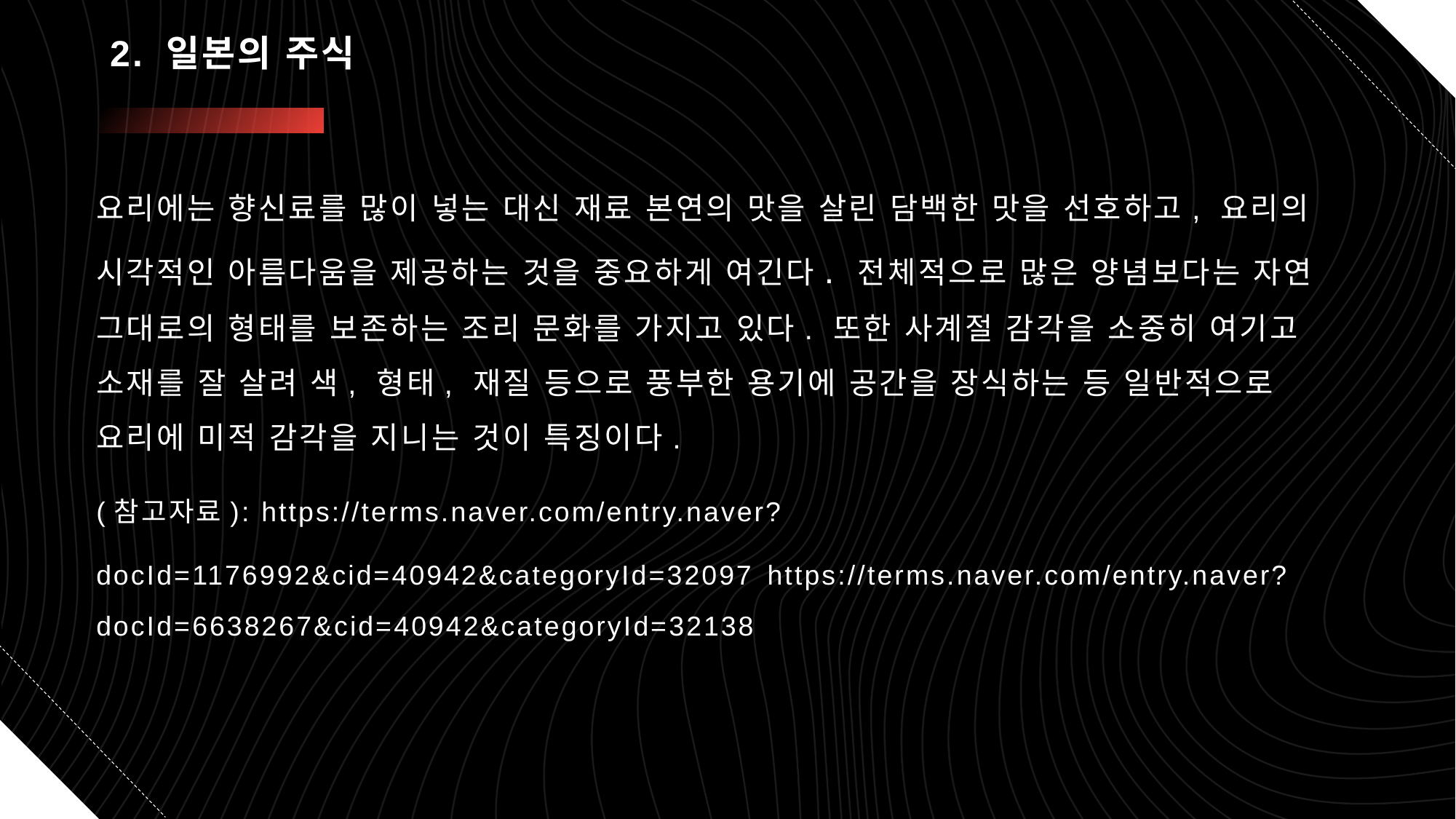

# 2. 일본의 주식
요리에는 향신료를 많이 넣는 대신 재료 본연의 맛을 살린 담백한 맛을 선호하고, 요리의 시각적인 아름다움을 제공하는 것을 중요하게 여긴다. 전체적으로 많은 양념보다는 자연 그대로의 형태를 보존하는 조리 문화를 가지고 있다. 또한 사계절 감각을 소중히 여기고 소재를 잘 살려 색, 형태, 재질 등으로 풍부한 용기에 공간을 장식하는 등 일반적으로 요리에 미적 감각을 지니는 것이 특징이다.
(참고자료): https://terms.naver.com/entry.naver?docId=1176992&cid=40942&categoryId=32097 https://terms.naver.com/entry.naver?docId=6638267&cid=40942&categoryId=32138